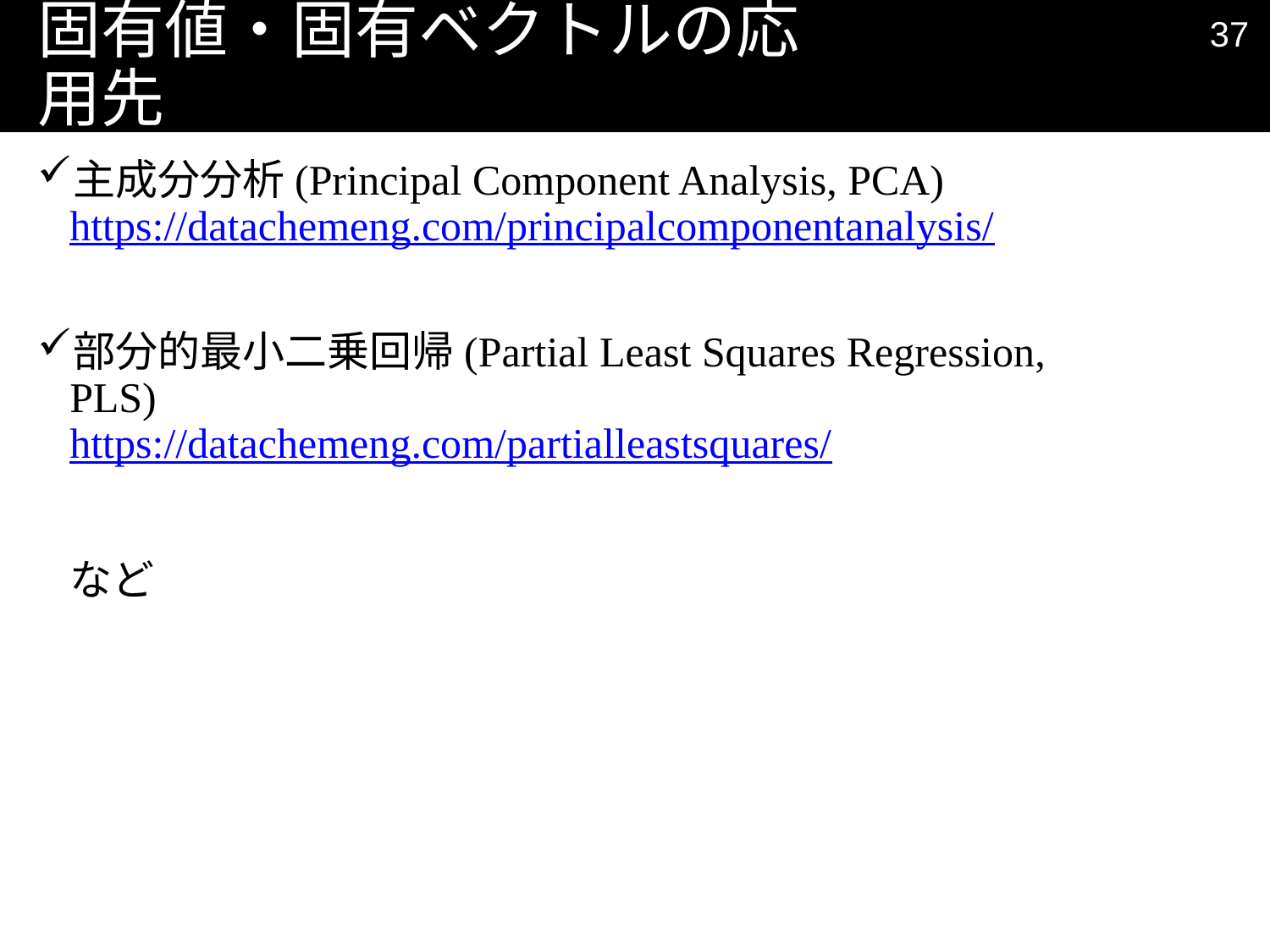

37
# 固有値・固有ベクトルの応用先
主成分分析(Principal Component Analysis, PCA)
https://datachemeng.com/principalcomponentanalysis/

部分的最小二乗回帰(Partial Least Squares Regression, PLS)
https://datachemeng.com/partialleastsquares/
など